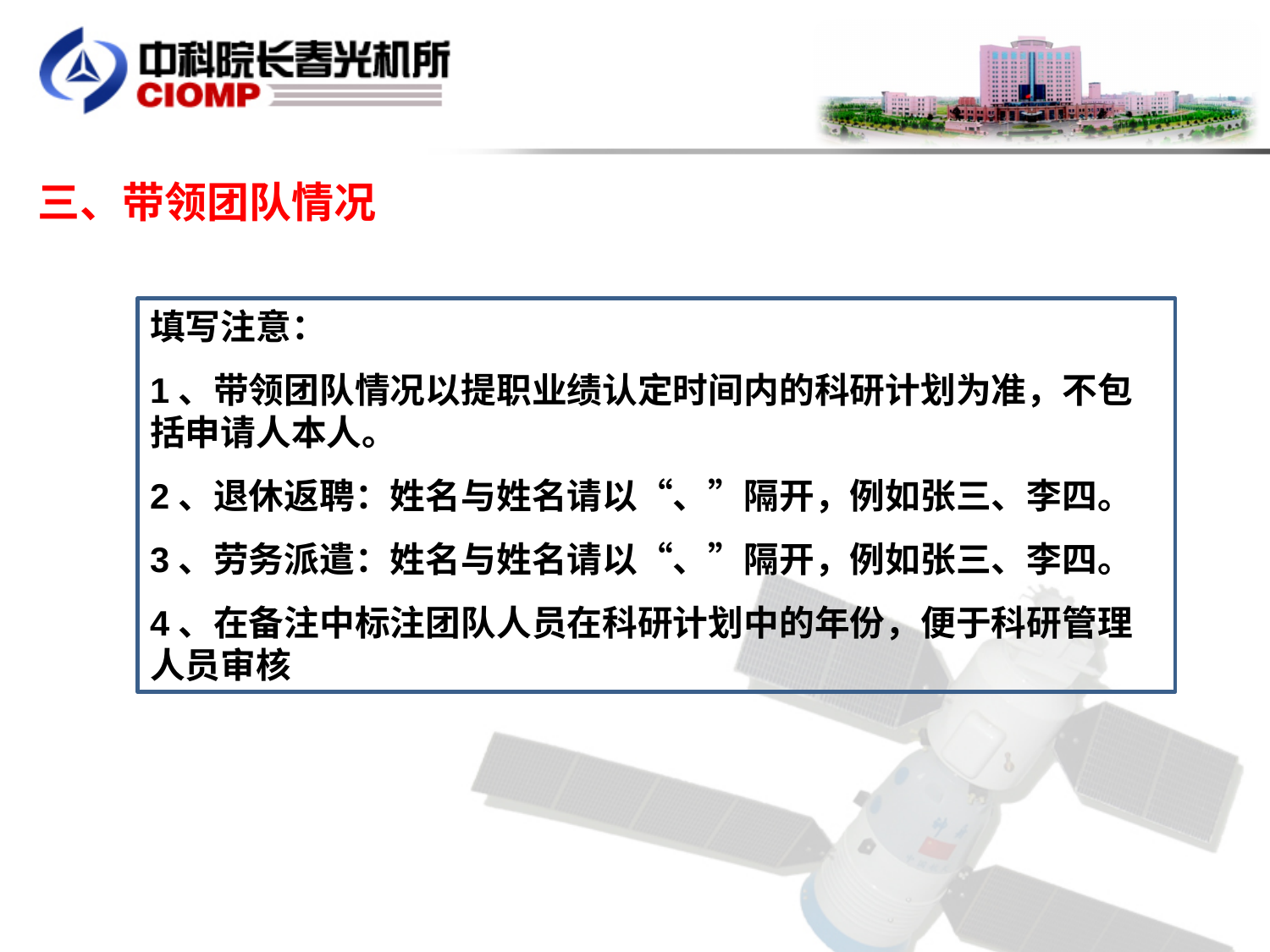

三、带领团队情况
填写注意：
1、带领团队情况以提职业绩认定时间内的科研计划为准，不包括申请人本人。
2、退休返聘：姓名与姓名请以“、”隔开，例如张三、李四。
3、劳务派遣：姓名与姓名请以“、”隔开，例如张三、李四。
4、在备注中标注团队人员在科研计划中的年份，便于科研管理人员审核